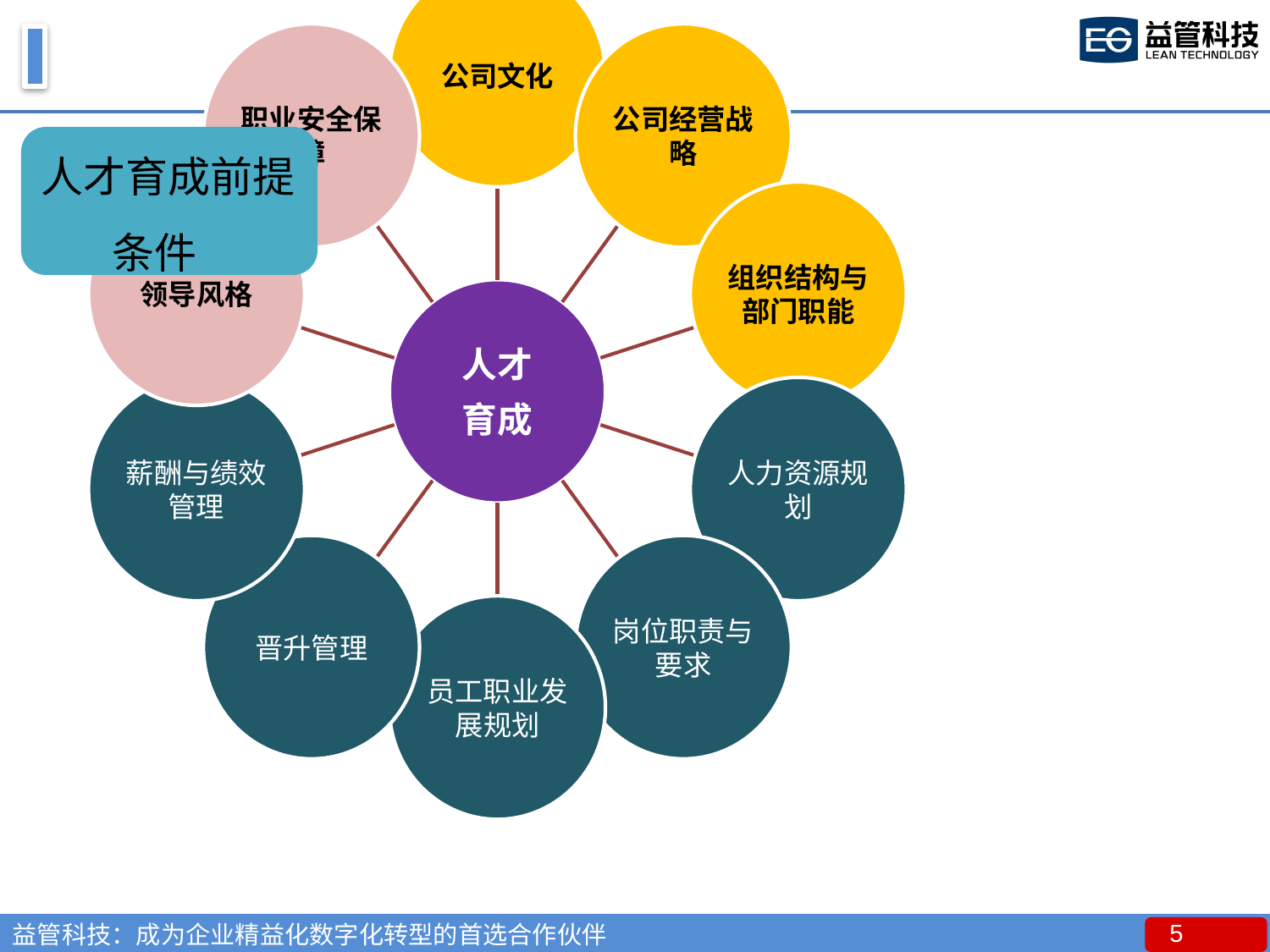

人才育成前提条件
人才
育成

公司文化

公司经营战略

组织结构与部门职能

人力资源规划

岗位职责与要求

员工职业发展规划

晋升管理

薪酬与绩效管理

领导风格

职业安全保障